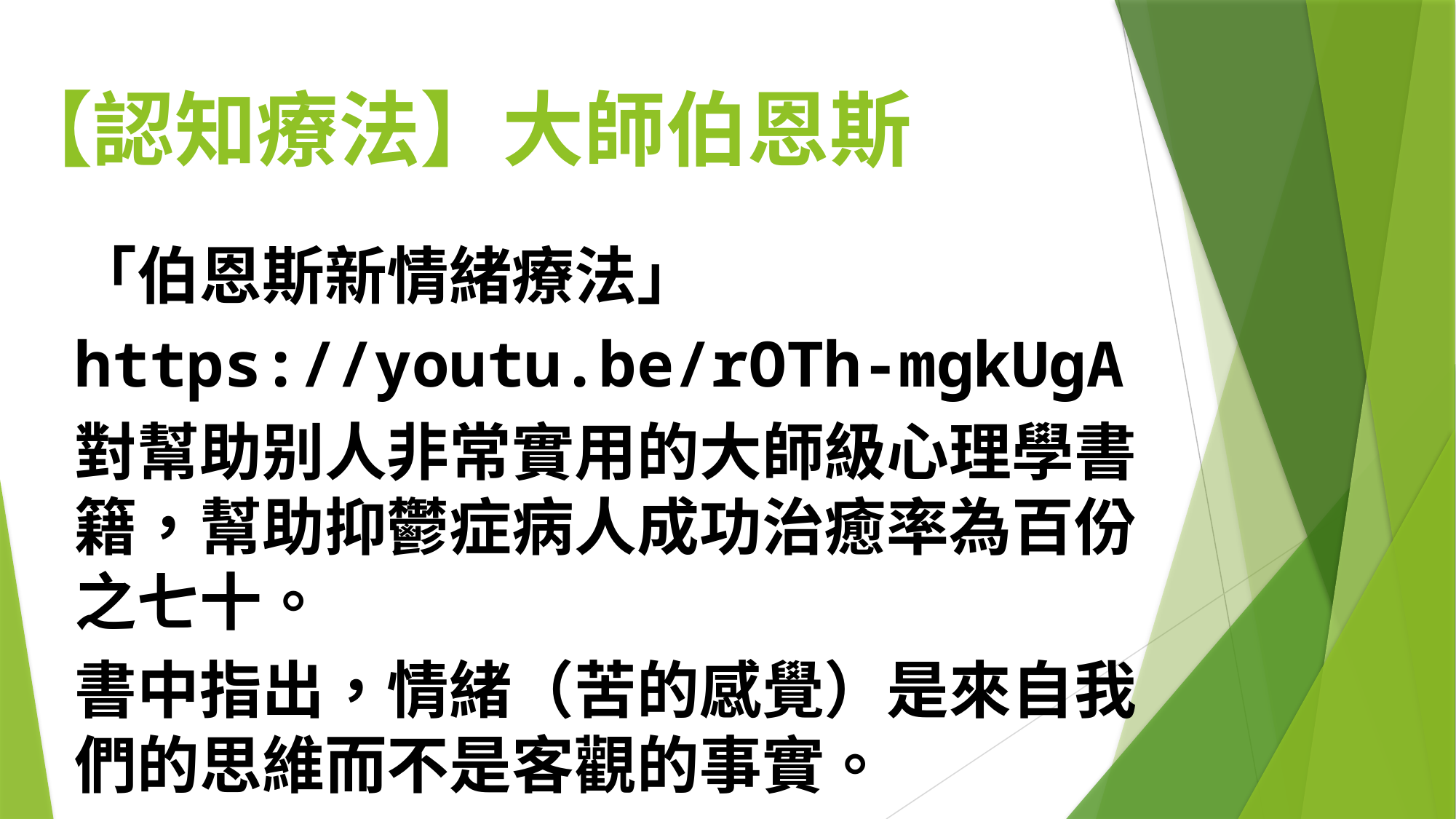

# 【認知療法】大師伯恩斯
「伯恩斯新情緒療法」
https://youtu.be/rOTh-mgkUgA
對幫助别人非常實用的大師級心理學書籍，幫助抑鬱症病人成功治癒率為百份之七十。
書中指出，情緒（苦的感覺）是來自我們的思維而不是客觀的事實。